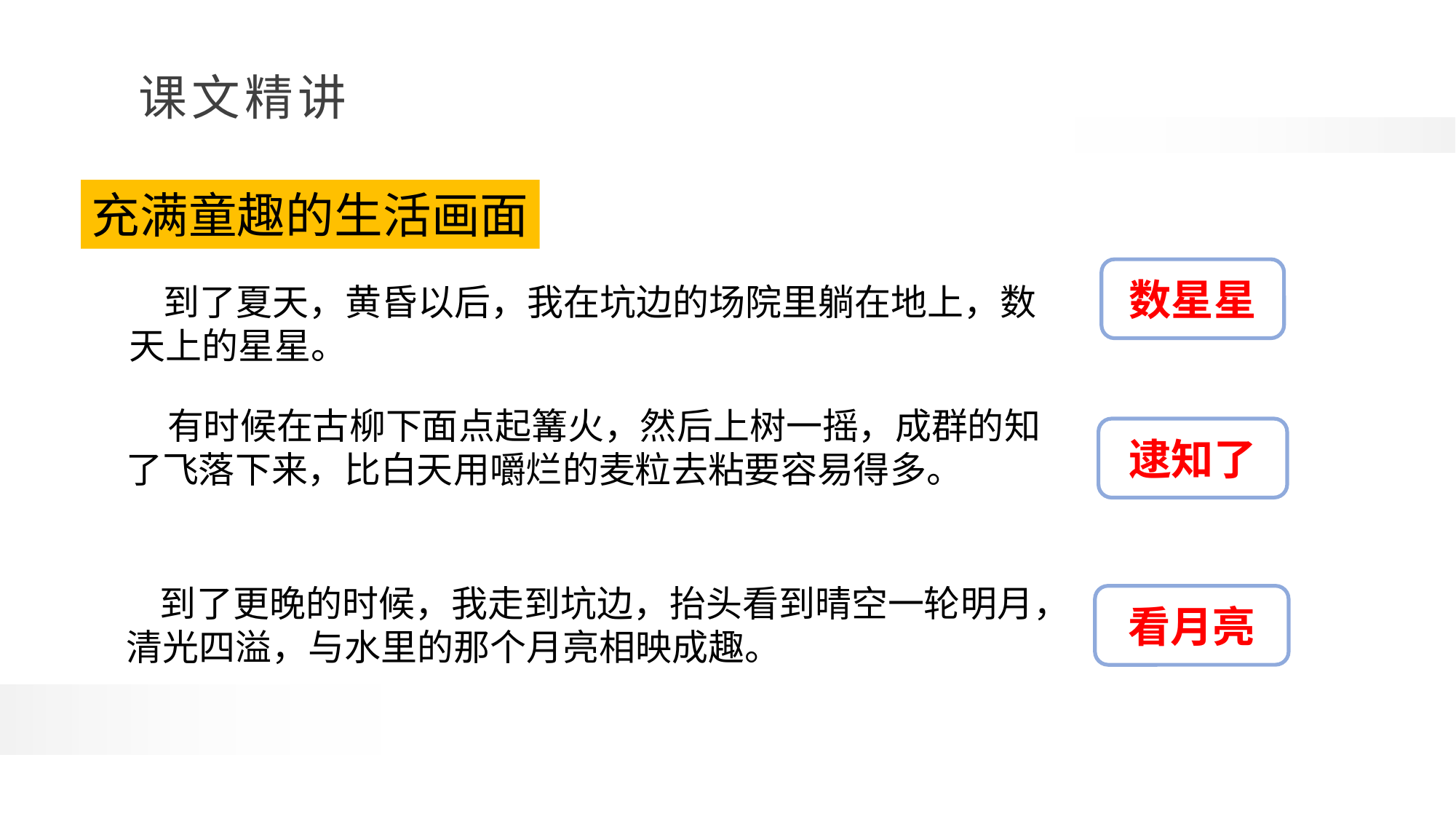

充满童趣的生活画面
数星星
    到了夏天，黄昏以后，我在坑边的场院里躺在地上，数天上的星星。
    有时候在古柳下面点起篝火，然后上树一摇，成群的知了飞落下来，比白天用嚼烂的麦粒去粘要容易得多。
逮知了
    到了更晚的时候，我走到坑边，抬头看到晴空一轮明月，清光四溢，与水里的那个月亮相映成趣。
看月亮